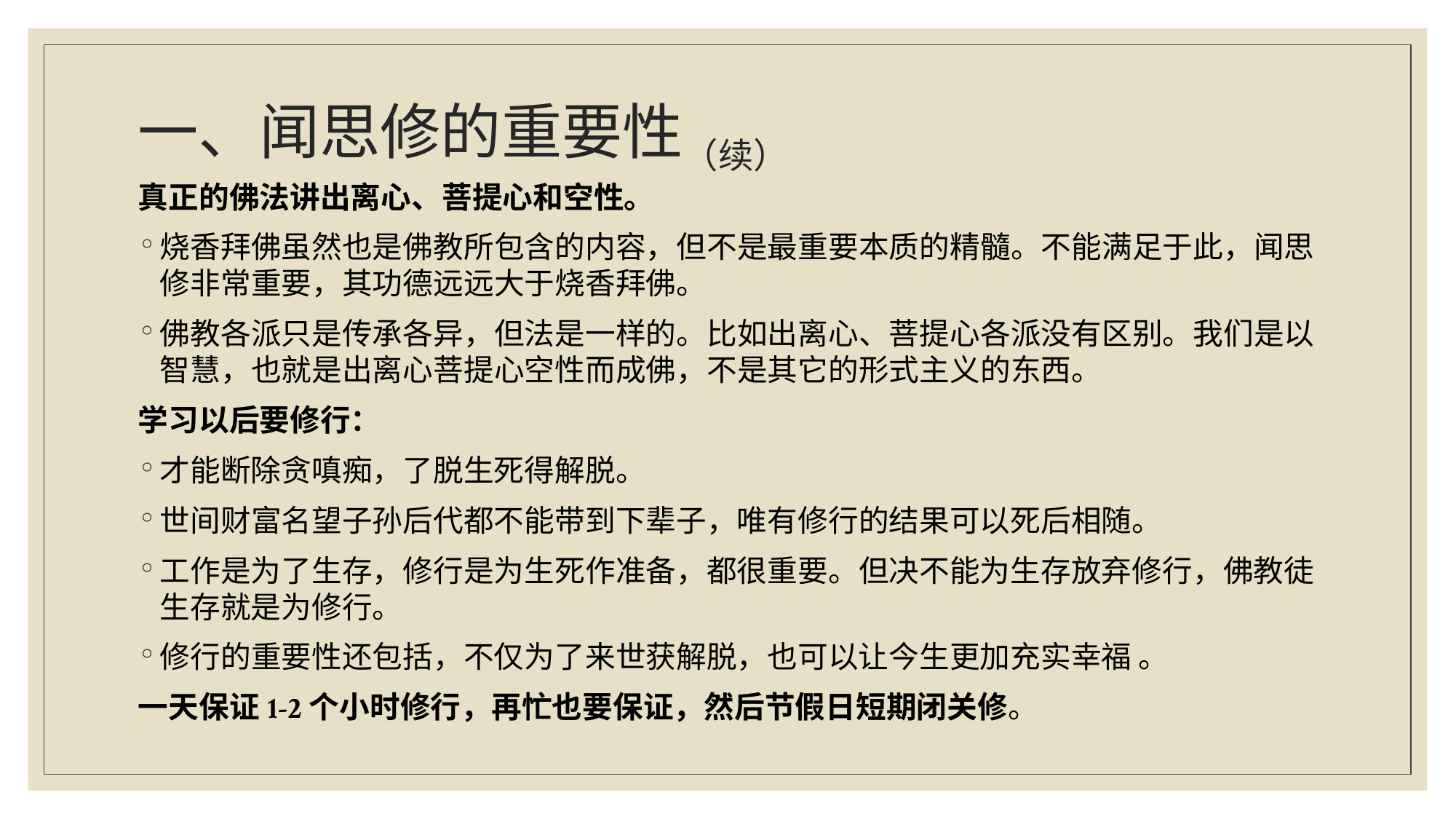

# 一、闻思修的重要性（续）
真正的佛法讲出离心、菩提心和空性。
烧香拜佛虽然也是佛教所包含的内容，但不是最重要本质的精髓。不能满足于此，闻思修非常重要，其功德远远大于烧香拜佛。
佛教各派只是传承各异，但法是一样的。比如出离心、菩提心各派没有区别。我们是以智慧，也就是出离心菩提心空性而成佛，不是其它的形式主义的东西。
学习以后要修行：
才能断除贪嗔痴，了脱生死得解脱。
世间财富名望子孙后代都不能带到下辈子，唯有修行的结果可以死后相随。
工作是为了生存，修行是为生死作准备，都很重要。但决不能为生存放弃修行，佛教徒生存就是为修行。
修行的重要性还包括，不仅为了来世获解脱，也可以让今生更加充实幸福 。
一天保证1-2个小时修行，再忙也要保证，然后节假日短期闭关修。